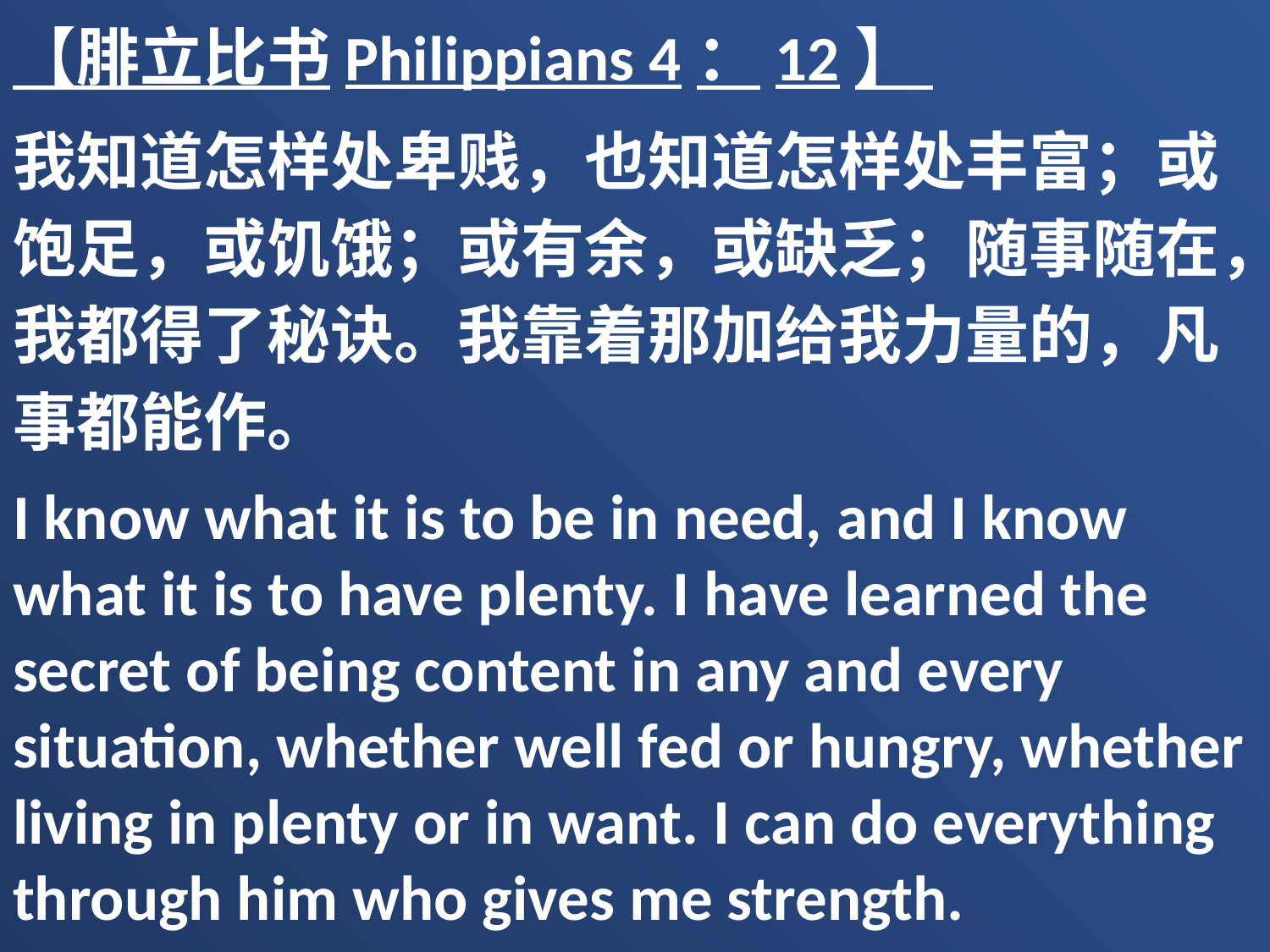

【腓立比书Philippians 4：12】
我知道怎样处卑贱，也知道怎样处丰富；或饱足，或饥饿；或有余，或缺乏；随事随在，我都得了秘诀。我靠着那加给我力量的，凡事都能作。
I know what it is to be in need, and I know what it is to have plenty. I have learned the secret of being content in any and every situation, whether well fed or hungry, whether living in plenty or in want. I can do everything through him who gives me strength.